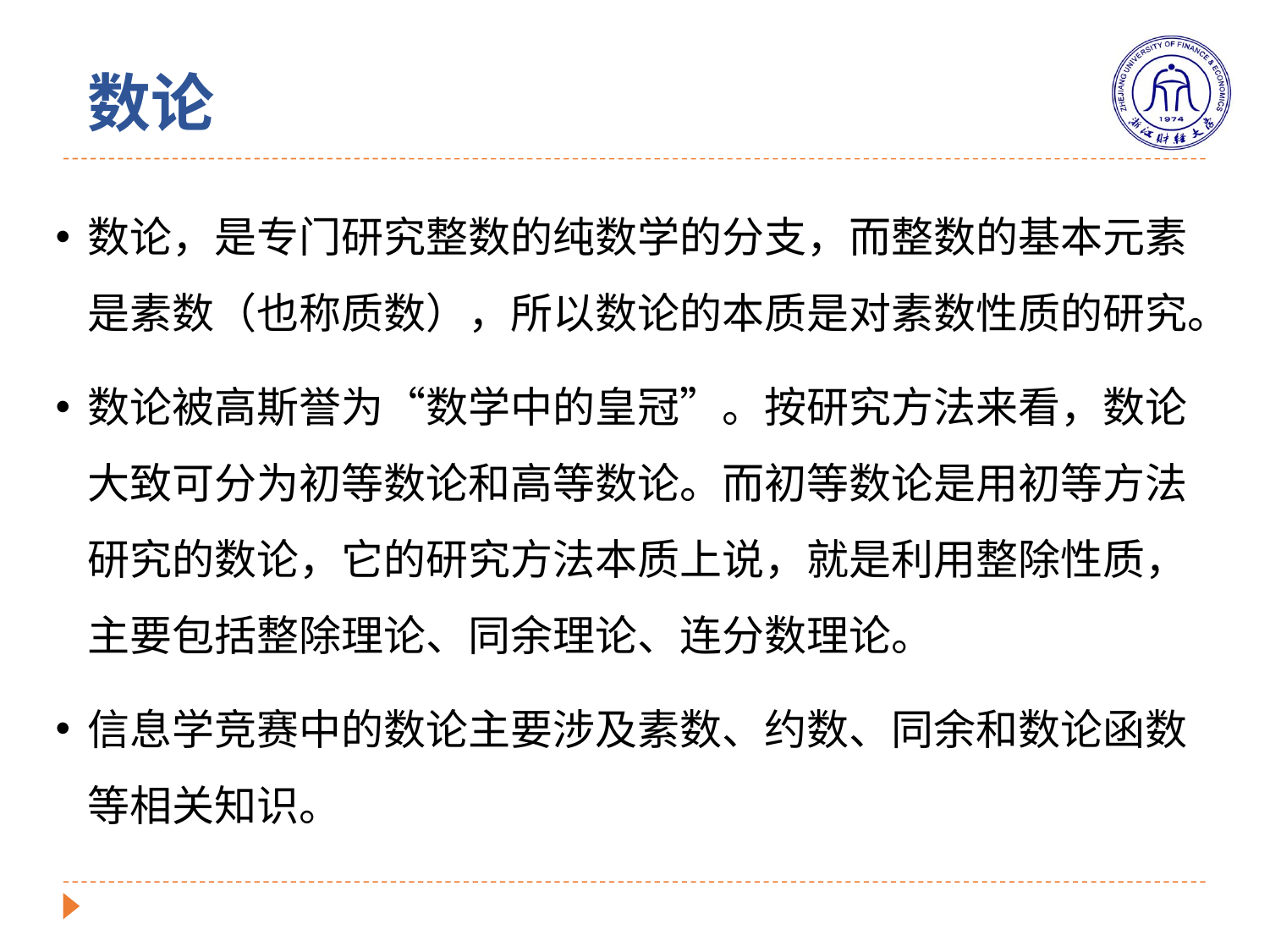

1
# 数论
数论，是专门研究整数的纯数学的分支，而整数的基本元素是素数（也称质数），所以数论的本质是对素数性质的研究。
数论被高斯誉为“数学中的皇冠”。按研究方法来看，数论大致可分为初等数论和高等数论。而初等数论是用初等方法研究的数论，它的研究方法本质上说，就是利用整除性质，主要包括整除理论、同余理论、连分数理论。
信息学竞赛中的数论主要涉及素数、约数、同余和数论函数等相关知识。